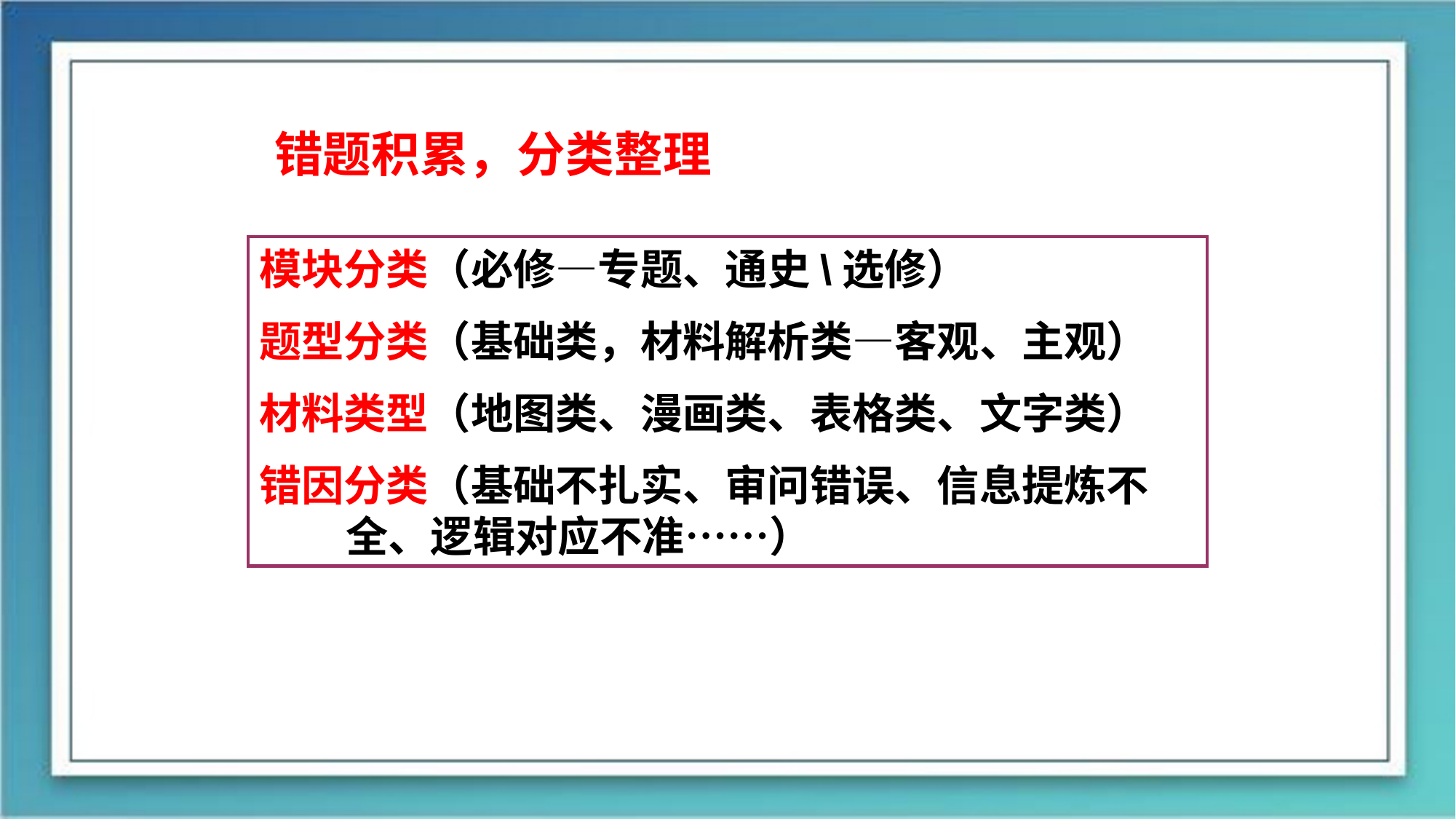

错题积累，分类整理
模块分类（必修—专题、通史\选修）
题型分类（基础类，材料解析类—客观、主观）
材料类型（地图类、漫画类、表格类、文字类）
错因分类（基础不扎实、审问错误、信息提炼不
         全、逻辑对应不准……）